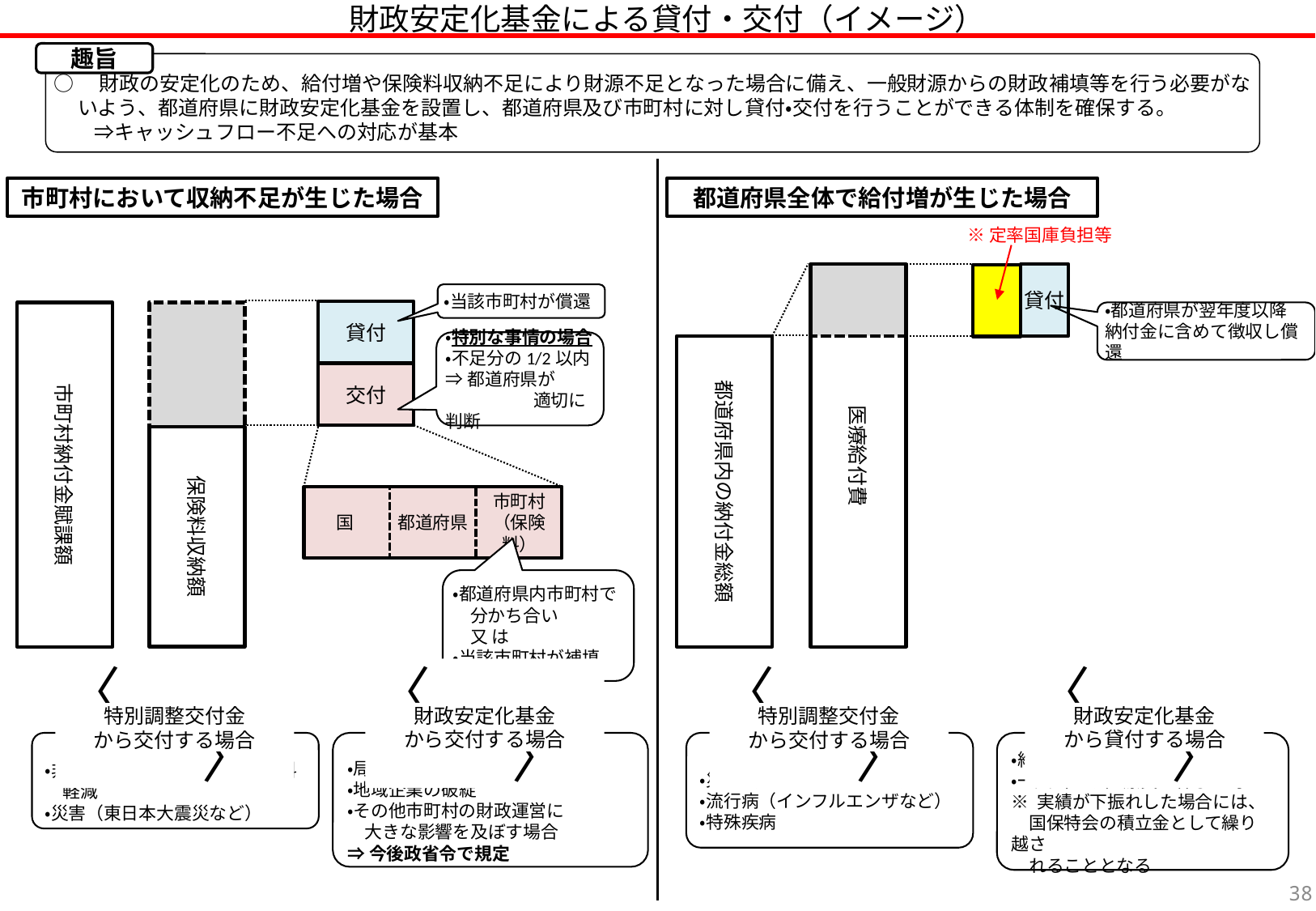

財政安定化基金による貸付・交付（イメージ）
趣旨
○　財政の安定化のため、給付増や保険料収納不足により財源不足となった場合に備え、一般財源からの財政補填等を行う必要がないよう、都道府県に財政安定化基金を設置し、都道府県及び市町村に対し貸付・交付を行うことができる体制を確保する。
　　⇒キャッシュフロー不足への対応が基本
市町村において収納不足が生じた場合
都道府県全体で給付増が生じた場合
※定率国庫負担等

医療給付費
貸付

・当該市町村が償還
貸付
市町村納付金賦課額

・都道府県が翌年度以降
納付金に含めて徴収し償還
・特別な事情の場合
・不足分の1/2以内
⇒都道府県が
　　　　　適切に判断
都道府県内の納付金総額
交付
保険料収納額

都道府県
市町村
（保険料）
国
・都道府県内市町村で
　分かち合い
　又 は
・当該市町村が補填
〈　　　　　〉
〈　　　　　〉
〈　　　　　〉
〈　　　　　〉
財政安定化基金
から交付する場合
財政安定化基金
から貸付する場合
特別調整交付金
から交付する場合
特別調整交付金
から交付する場合

・局地的災害（台風、洪水など）
・地域企業の破綻
・その他市町村の財政運営に
　大きな影響を及ぼす場合
⇒今後政省令で規定

・災害（東日本大震災など）
・流行病（インフルエンザなど）
・特殊疾病

・給付費見込みの誤り（上振れ）
・一人当たり医療費の伸び　等
※ 実績が下振れした場合には、
　国保特会の積立金として繰り越さ
　れることとなる

・非自発的失業者に対する保険料
　軽減
・災害（東日本大震災など）
38